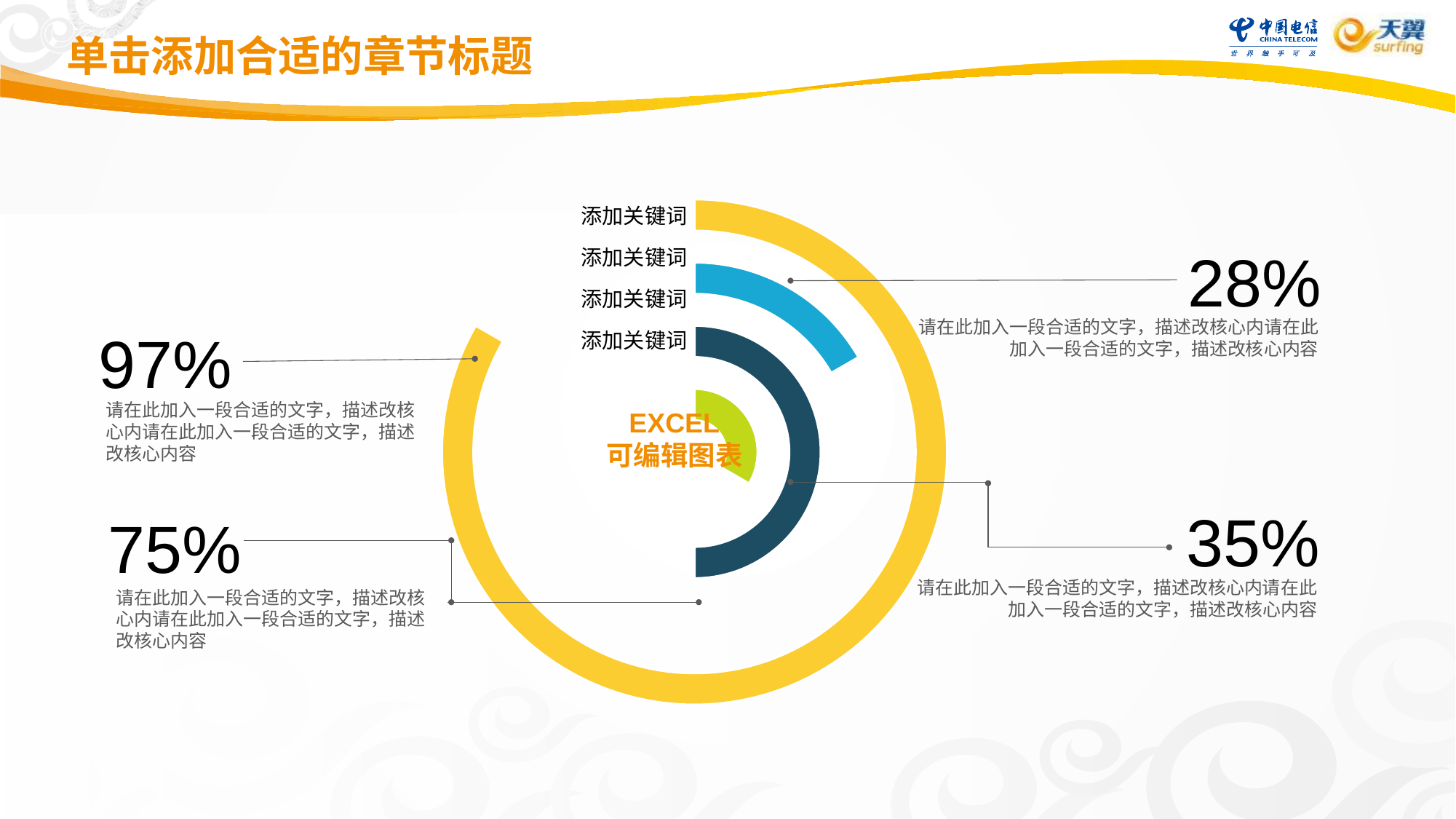

单击添加合适的章节标题

### Chart

| Category | 销售额 | 列4 | 列1 | 列12 | 列2 | 列22 | 列3 |
|---|---|---|---|---|---|---|---|
| 第一季度 | 2.0 | None | 3.0 | None | 1.0 | None | 5.0 |
| 第二季度 | 4.0 | None | 3.0 | None | 5.0 | None | 1.0 |
添加关键词
28%
添加关键词
添加关键词
请在此加入一段合适的文字，描述改核心内请在此加入一段合适的文字，描述改核心内容
97%
添加关键词
请在此加入一段合适的文字，描述改核心内请在此加入一段合适的文字，描述改核心内容
EXCEL
可编辑图表
35%
75%
请在此加入一段合适的文字，描述改核心内请在此加入一段合适的文字，描述改核心内容
请在此加入一段合适的文字，描述改核心内请在此加入一段合适的文字，描述改核心内容